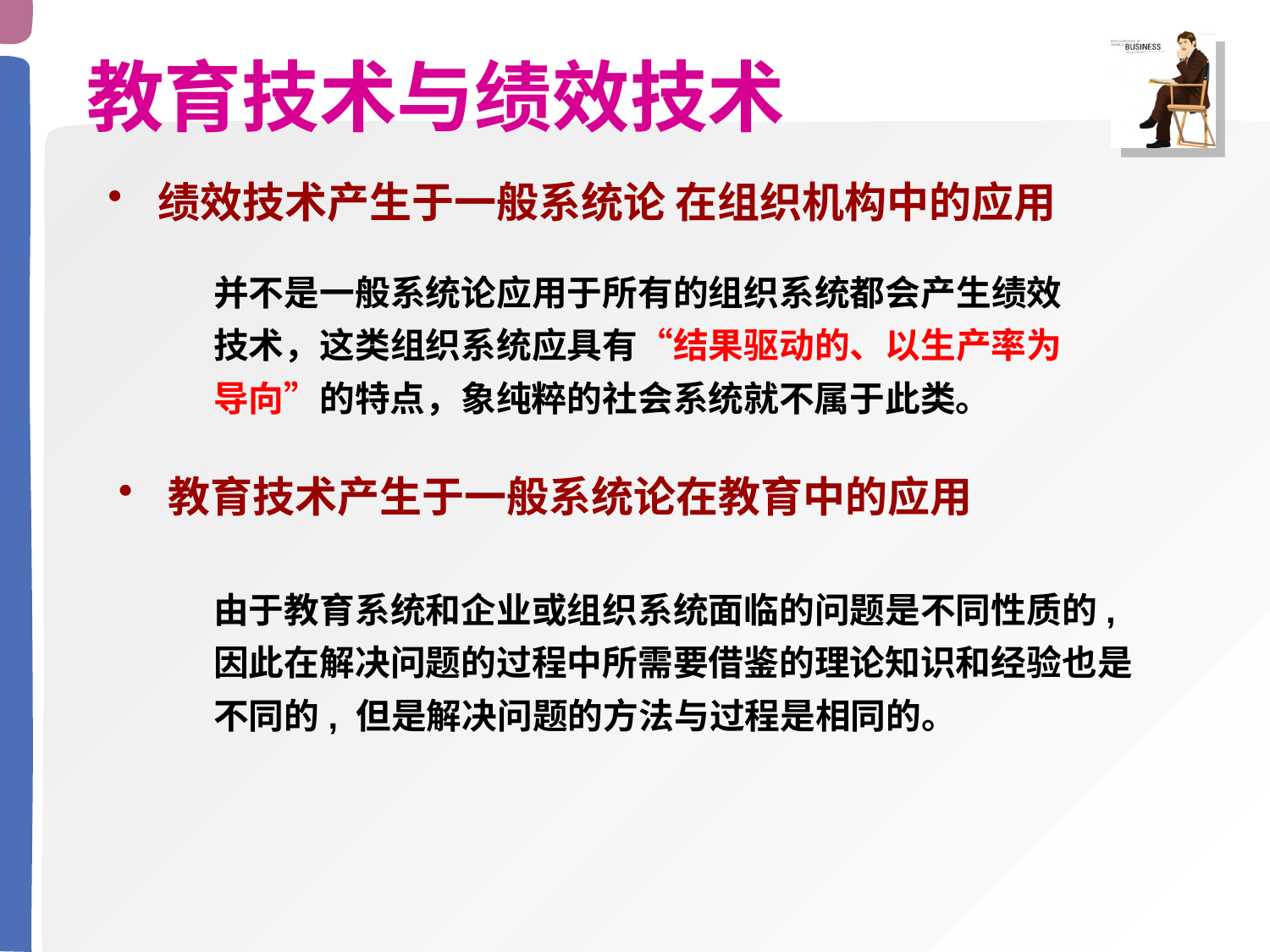

教育技术与绩效技术
 绩效技术产生于一般系统论 在组织机构中的应用
并不是一般系统论应用于所有的组织系统都会产生绩效技术，这类组织系统应具有“结果驱动的、以生产率为导向”的特点，象纯粹的社会系统就不属于此类。
 教育技术产生于一般系统论在教育中的应用
由于教育系统和企业或组织系统面临的问题是不同性质的,因此在解决问题的过程中所需要借鉴的理论知识和经验也是不同的, 但是解决问题的方法与过程是相同的。